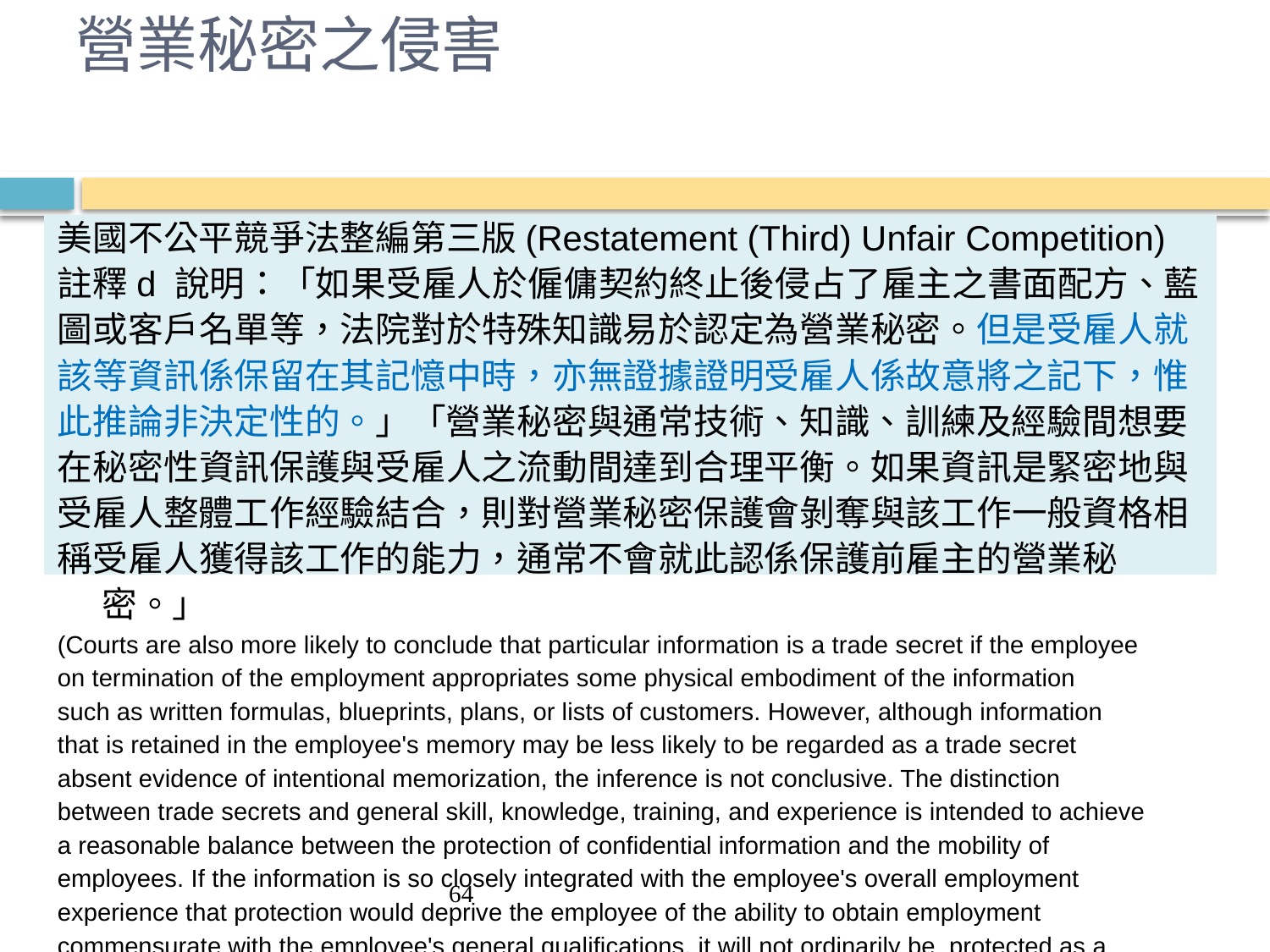

# 營業秘密之侵害
美國不公平競爭法整編第三版(Restatement (Third) Unfair Competition)
註釋d 說明：「如果受雇人於僱傭契約終止後侵占了雇主之書面配方、藍
圖或客戶名單等，法院對於特殊知識易於認定為營業秘密。但是受雇人就
該等資訊係保留在其記憶中時，亦無證據證明受雇人係故意將之記下，惟
此推論非決定性的。」「營業秘密與通常技術、知識、訓練及經驗間想要
在秘密性資訊保護與受雇人之流動間達到合理平衡。如果資訊是緊密地與
受雇人整體工作經驗結合，則對營業秘密保護會剝奪與該工作一般資格相
稱受雇人獲得該工作的能力，通常不會就此認係保護前雇主的營業秘密。」
(Courts are also more likely to conclude that particular information is a trade secret if the employee
on termination of the employment appropriates some physical embodiment of the information
such as written formulas, blueprints, plans, or lists of customers. However, although information
that is retained in the employee's memory may be less likely to be regarded as a trade secret
absent evidence of intentional memorization, the inference is not conclusive. The distinction
between trade secrets and general skill, knowledge, training, and experience is intended to achieve
a reasonable balance between the protection of confidential information and the mobility of
employees. If the information is so closely integrated with the employee's overall employment
experience that protection would deprive the employee of the ability to obtain employment
commensurate with the employee's general qualifications, it will not ordinarily be  protected as a
trade secret of the former employer.)

64